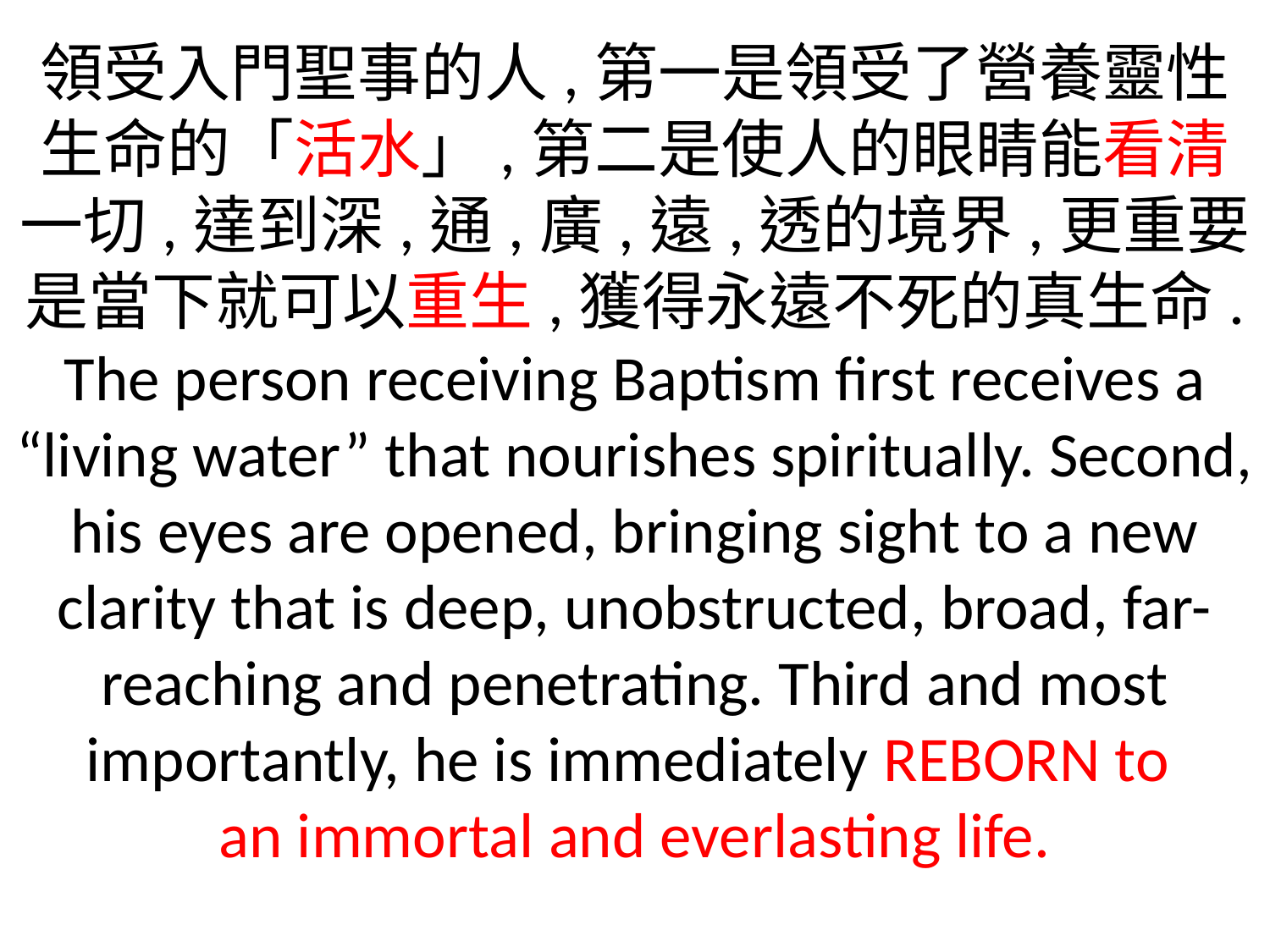

領受入門聖事的人,第一是領受了營養靈性生命的「活水」,第二是使人的眼睛能看清一切,達到深,通,廣,遠,透的境界,更重要是當下就可以重生,獲得永遠不死的真生命.
The person receiving Baptism first receives a “living water” that nourishes spiritually. Second, his eyes are opened, bringing sight to a new clarity that is deep, unobstructed, broad, far-reaching and penetrating. Third and most importantly, he is immediately REBORN to
an immortal and everlasting life.